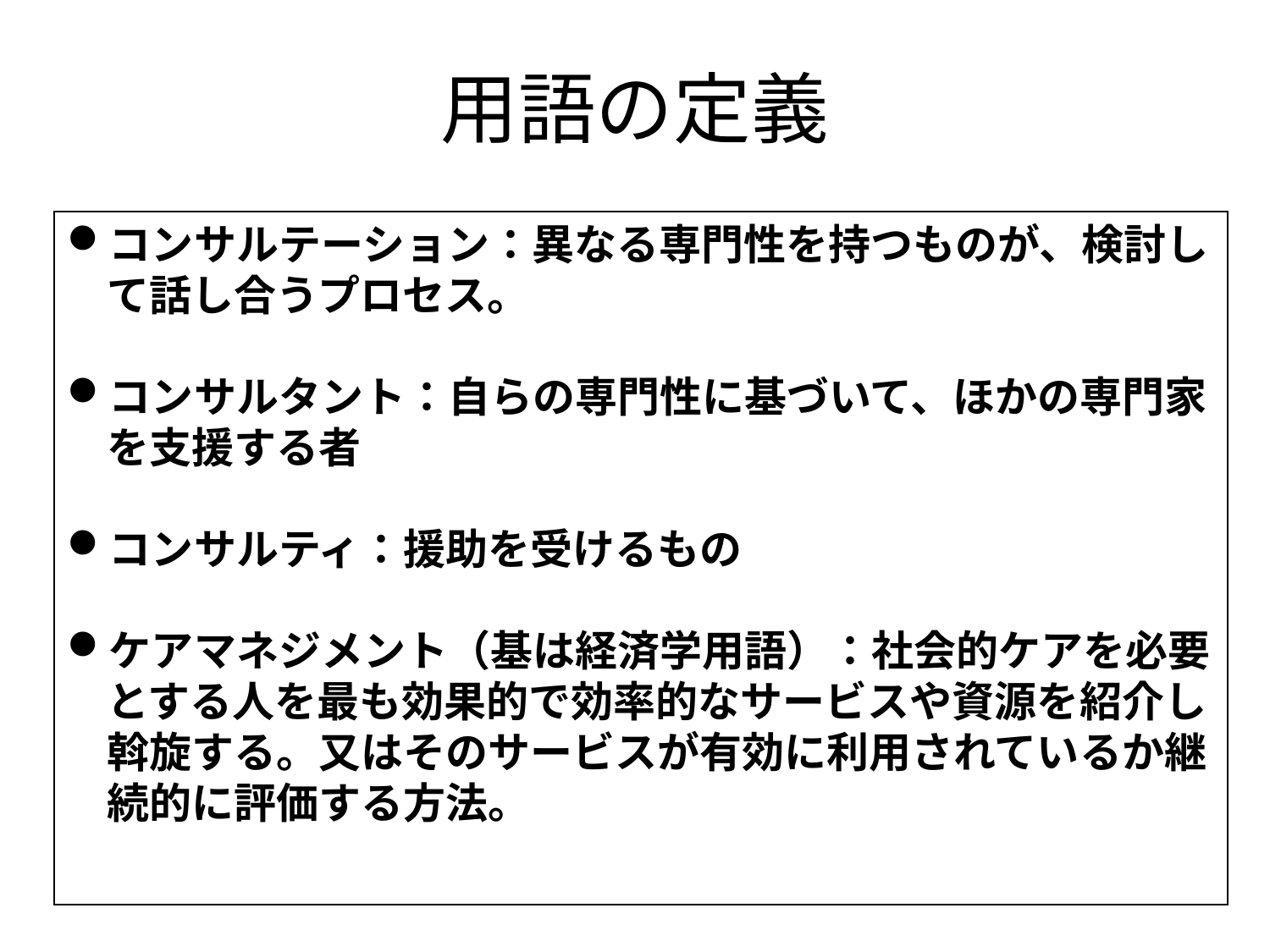

# 用語の定義
コンサルテーション：異なる専門性を持つものが、検討して話し合うプロセス。

コンサルタント：自らの専門性に基づいて、ほかの専門家を支援する者

コンサルティ：援助を受けるもの

ケアマネジメント（基は経済学用語）：社会的ケアを必要とする人を最も効果的で効率的なサービスや資源を紹介し斡旋する。又はそのサービスが有効に利用されているか継続的に評価する方法。